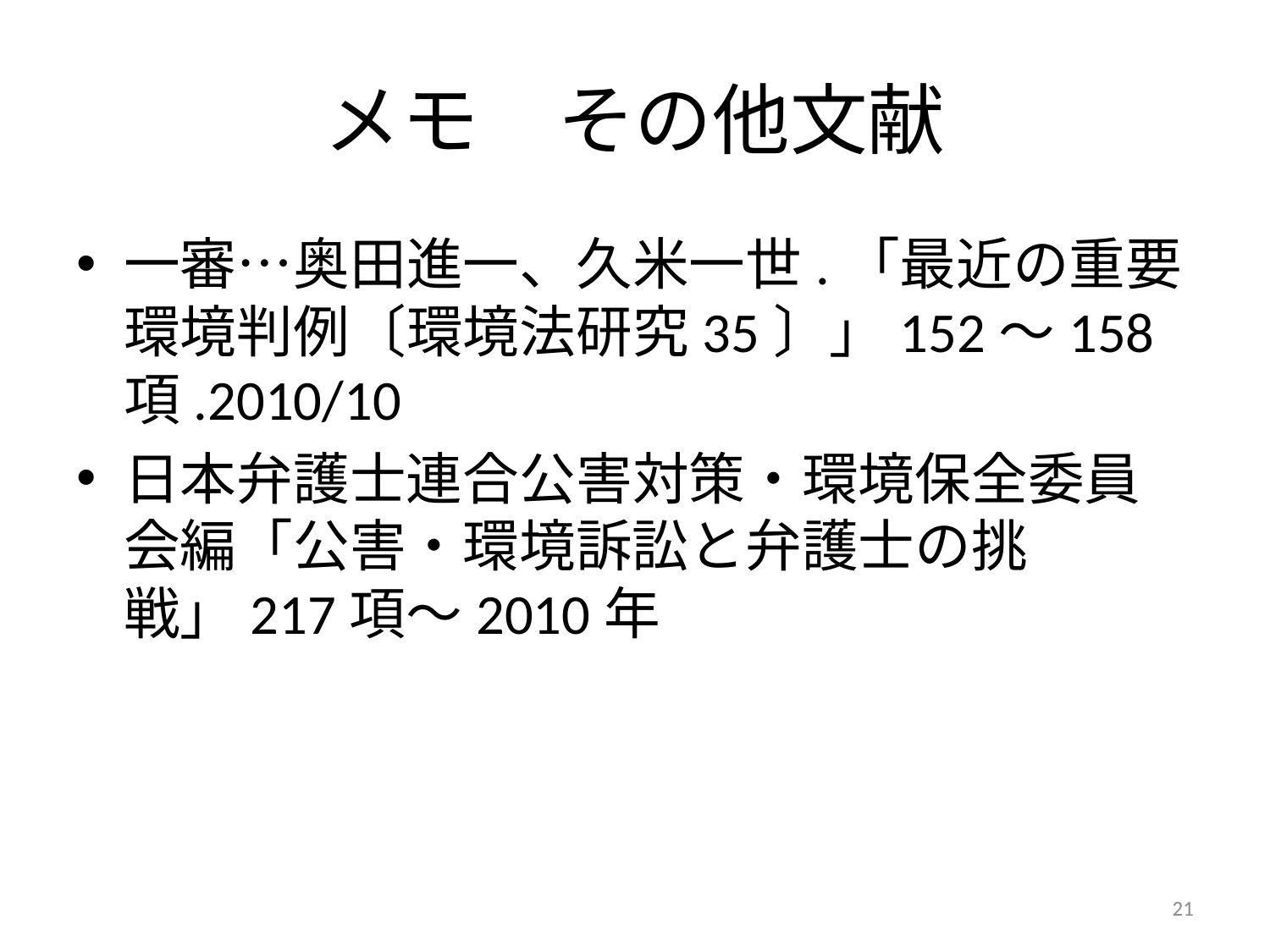

# メモ　その他文献
一審…奥田進一、久米一世.「最近の重要環境判例〔環境法研究35〕」152～158項.2010/10
日本弁護士連合公害対策・環境保全委員会編「公害・環境訴訟と弁護士の挑戦」217項～2010年
21